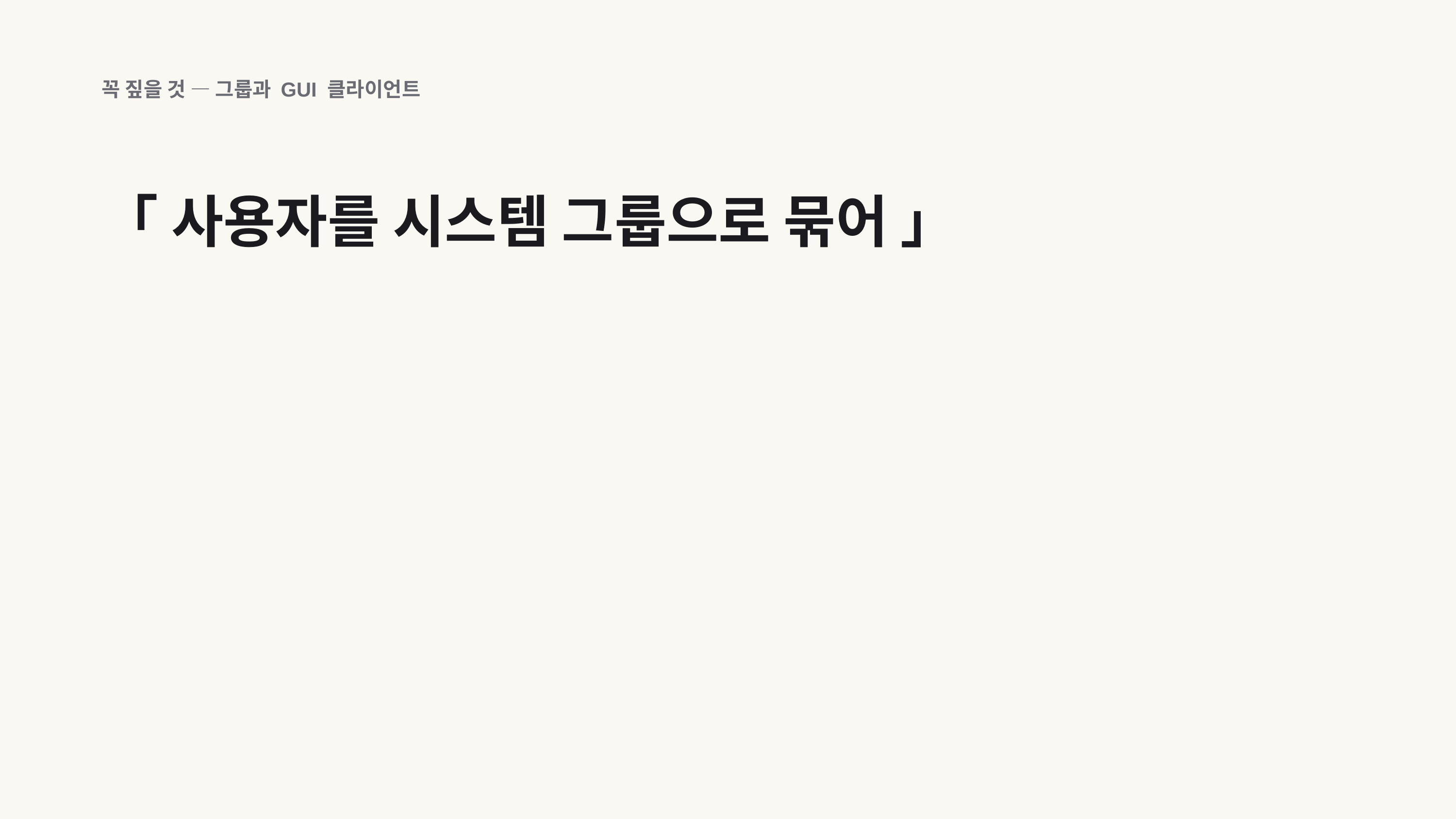

꼭 짚을 것 — 그룹과 GUI 클라이언트
「 사용자를 시스템 그룹으로 묶어 」